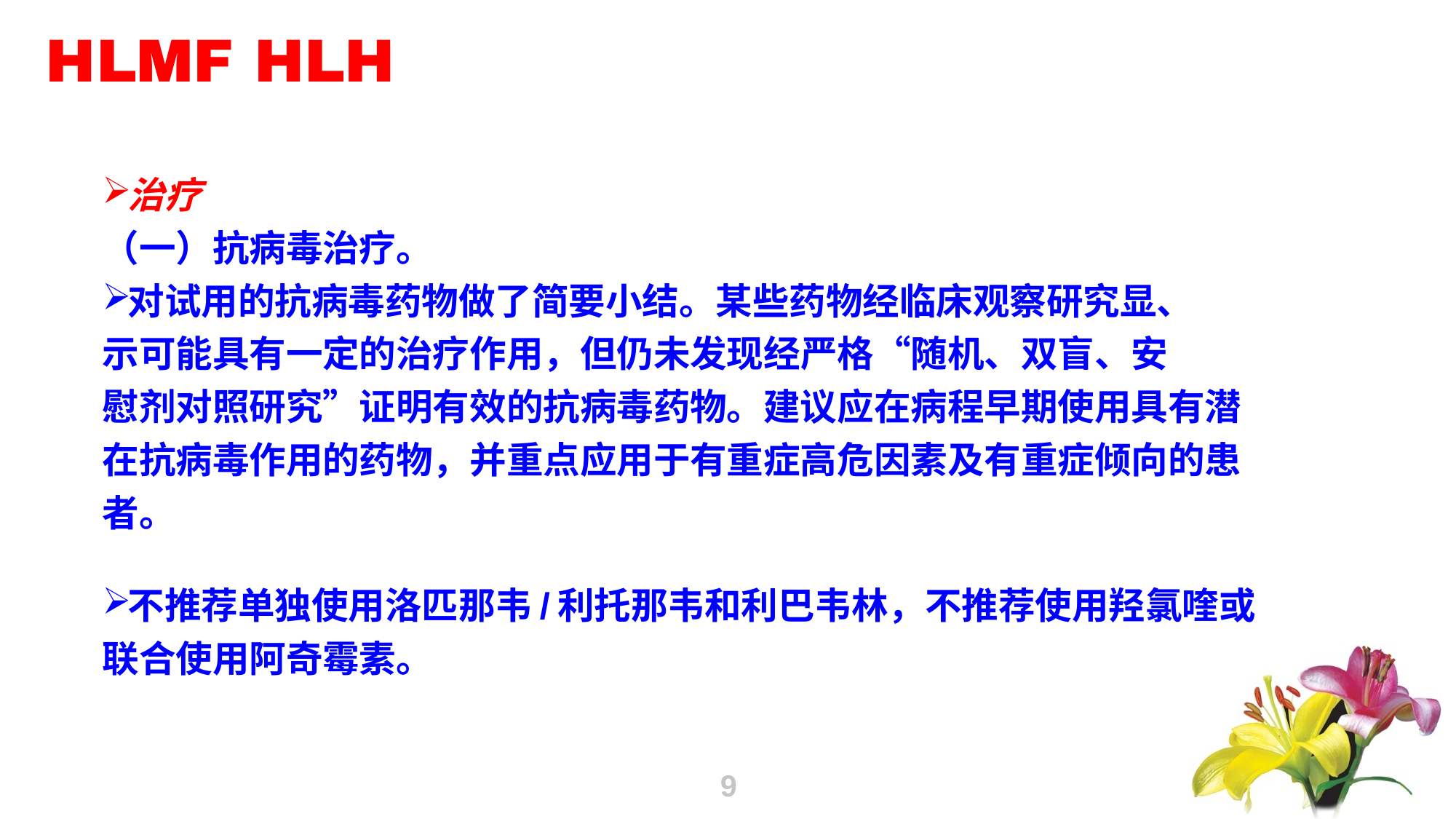

治疗
（一）抗病毒治疗。
对试用的抗病毒药物做了简要小结。某些药物经临床观察研究显、
示可能具有一定的治疗作用，但仍未发现经严格“随机、双盲、安
慰剂对照研究”证明有效的抗病毒药物。建议应在病程早期使用具有潜
在抗病毒作用的药物，并重点应用于有重症高危因素及有重症倾向的患
者。
不推荐单独使用洛匹那韦/利托那韦和利巴韦林，不推荐使用羟氯喹或
联合使用阿奇霉素。

9